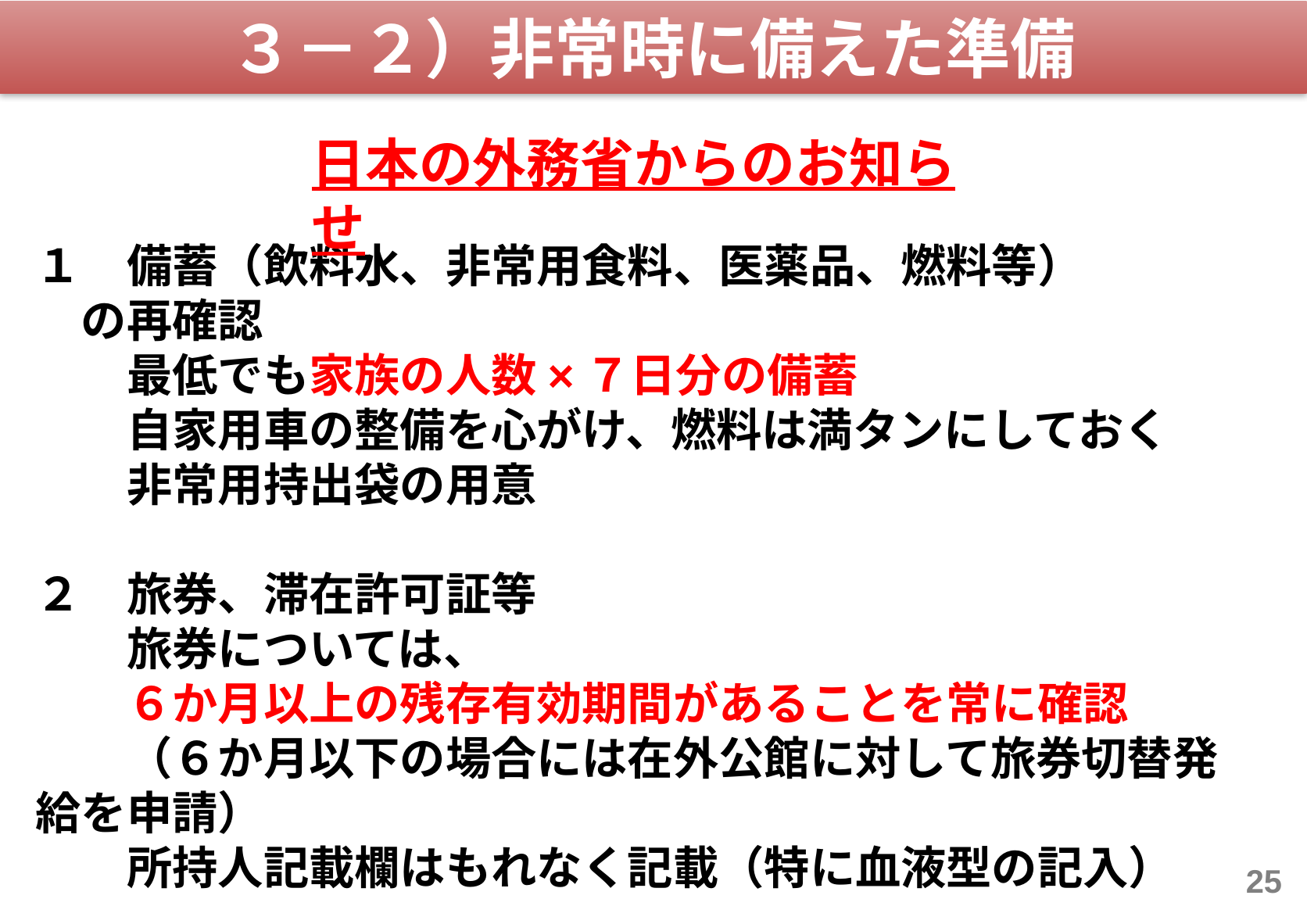

３－２）非常時に備えた準備
日本の外務省からのお知らせ

１　備蓄（飲料水、非常用食料、医薬品、燃料等）
　の再確認
　　最低でも家族の人数×７日分の備蓄
　　自家用車の整備を心がけ、燃料は満タンにしておく
　　非常用持出袋の用意

２　旅券、滞在許可証等
　　旅券については、
　　６か月以上の残存有効期間があることを常に確認
　　（６か月以下の場合には在外公館に対して旅券切替発給を申請）
　　所持人記載欄はもれなく記載（特に血液型の記入）
25